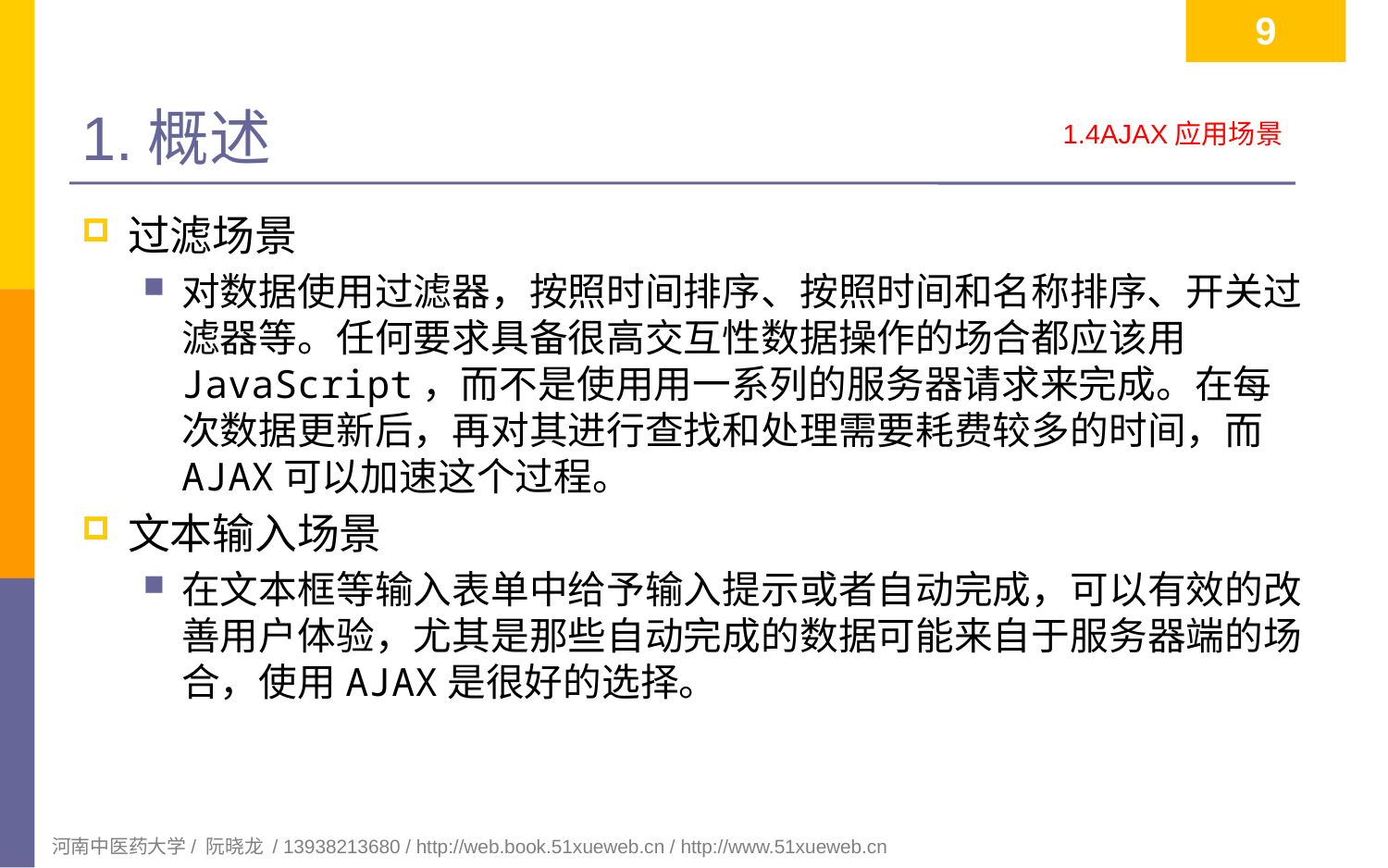

9
# 1.概述
1.4AJAX应用场景
过滤场景
对数据使用过滤器，按照时间排序、按照时间和名称排序、开关过滤器等。任何要求具备很高交互性数据操作的场合都应该用JavaScript，而不是使用用一系列的服务器请求来完成。在每次数据更新后，再对其进行查找和处理需要耗费较多的时间，而AJAX可以加速这个过程。
文本输入场景
在文本框等输入表单中给予输入提示或者自动完成，可以有效的改善用户体验，尤其是那些自动完成的数据可能来自于服务器端的场合，使用AJAX是很好的选择。